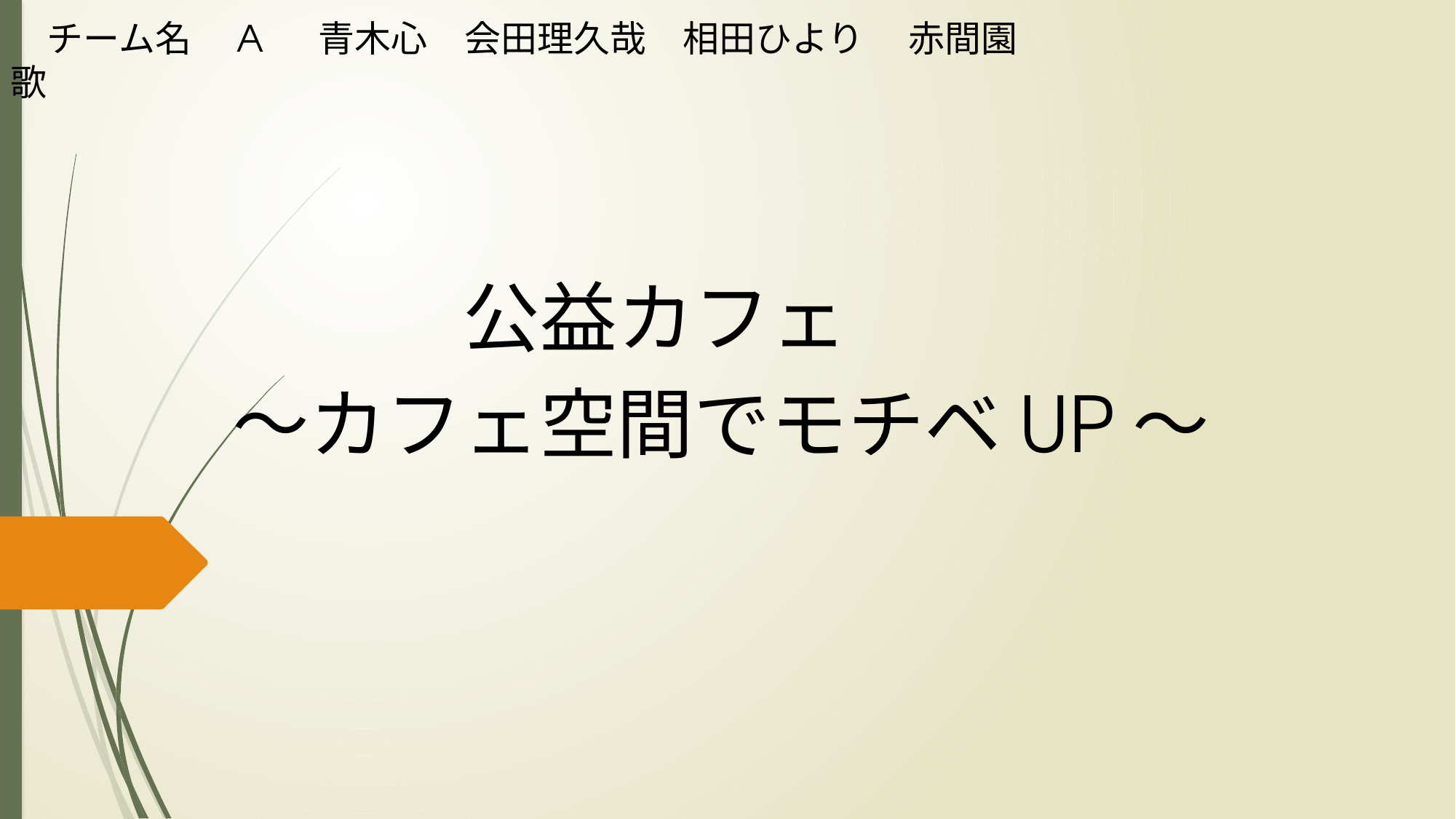

チーム名　A 　青木心　会田理久哉　相田ひより　 赤間園歌
　　　　　公益カフェ
　　～カフェ空間でモチベUP～
#